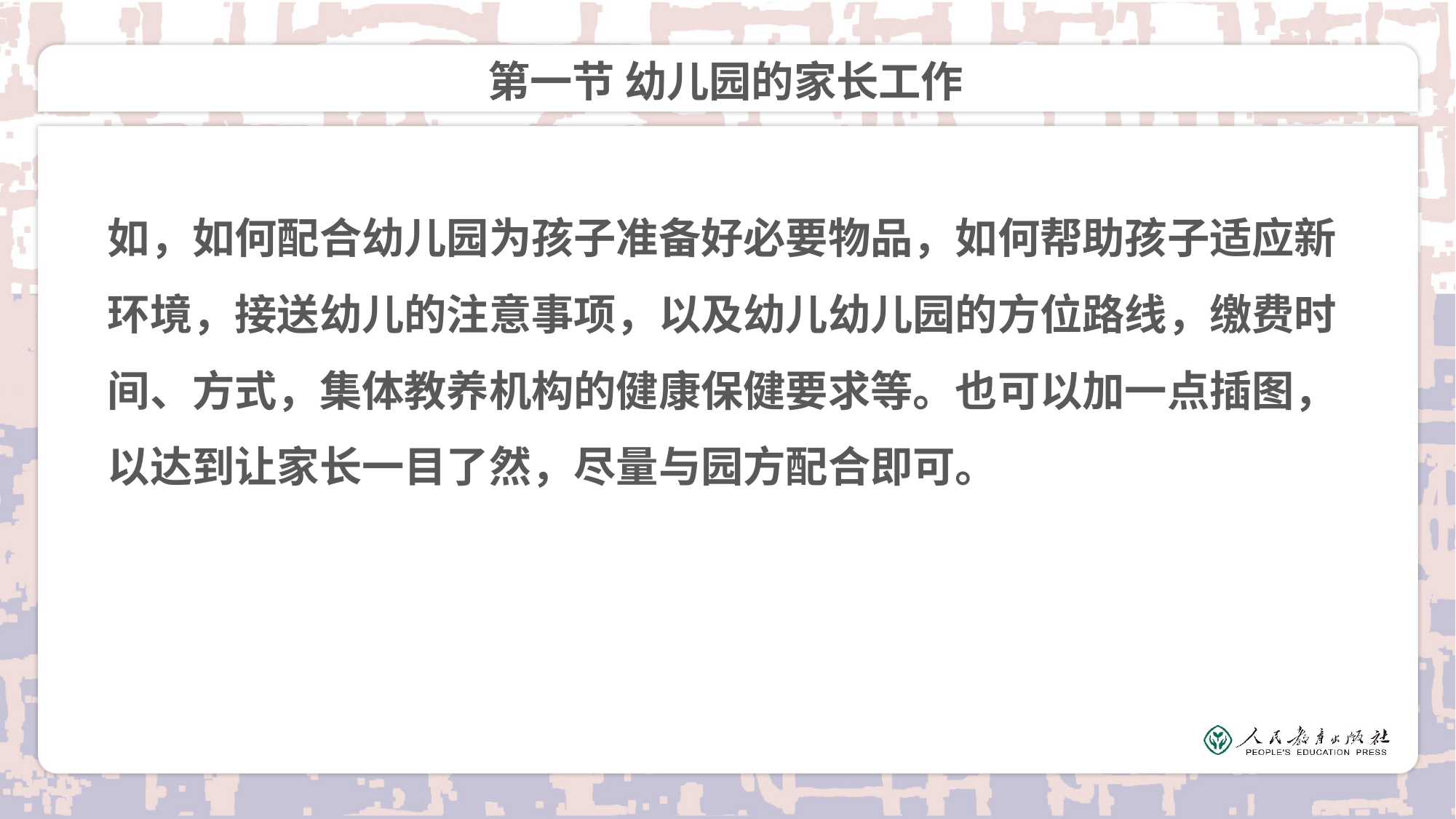

# 第一节 幼儿园的家长工作
如，如何配合幼儿园为孩子准备好必要物品，如何帮助孩子适应新环境，接送幼儿的注意事项，以及幼儿幼儿园的方位路线，缴费时间、方式，集体教养机构的健康保健要求等。也可以加一点插图，以达到让家长一目了然，尽量与园方配合即可。